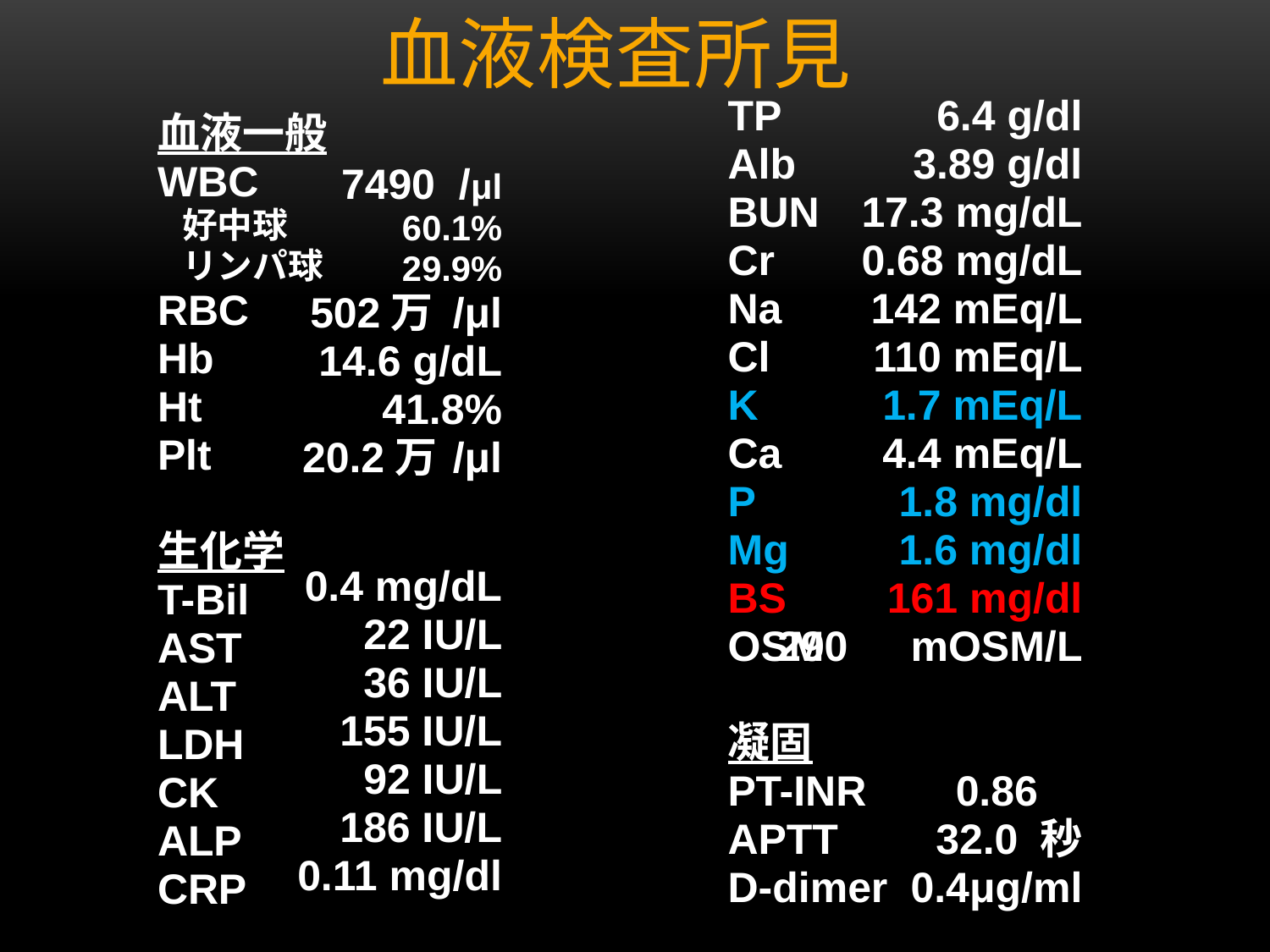

# 血液検査所見
TP
Alb
BUN
Cr
Na
Cl
K
Ca
P
Mg
BS
OSM

凝固
PT-INR
APTT
D-dimer

6.4 g/dl
3.89 g/dl
17.3 mg/dL
0.68 mg/dL
142 mEq/L
110 mEq/L
1.7 mEq/L
4.4 mEq/L
1.8 mg/dl
1.6 mg/dl
161 mg/dl
290　mOSM/L

0.86
32.0 秒
0.4μg/ml

血液一般
WBC
  好中球
  リンパ球
RBC
Hb
Ht
Plt

生化学
T-Bil
AST
ALT
LDH
CK
ALP
CRP

7490  /μl
60.1%
29.9%
502万 /μl
14.6 g/dL
41.8%
20.2万 /μl

0.4 mg/dL
22 IU/L
36 IU/L
155 IU/L
92 IU/L
186 IU/L
0.11 mg/dl